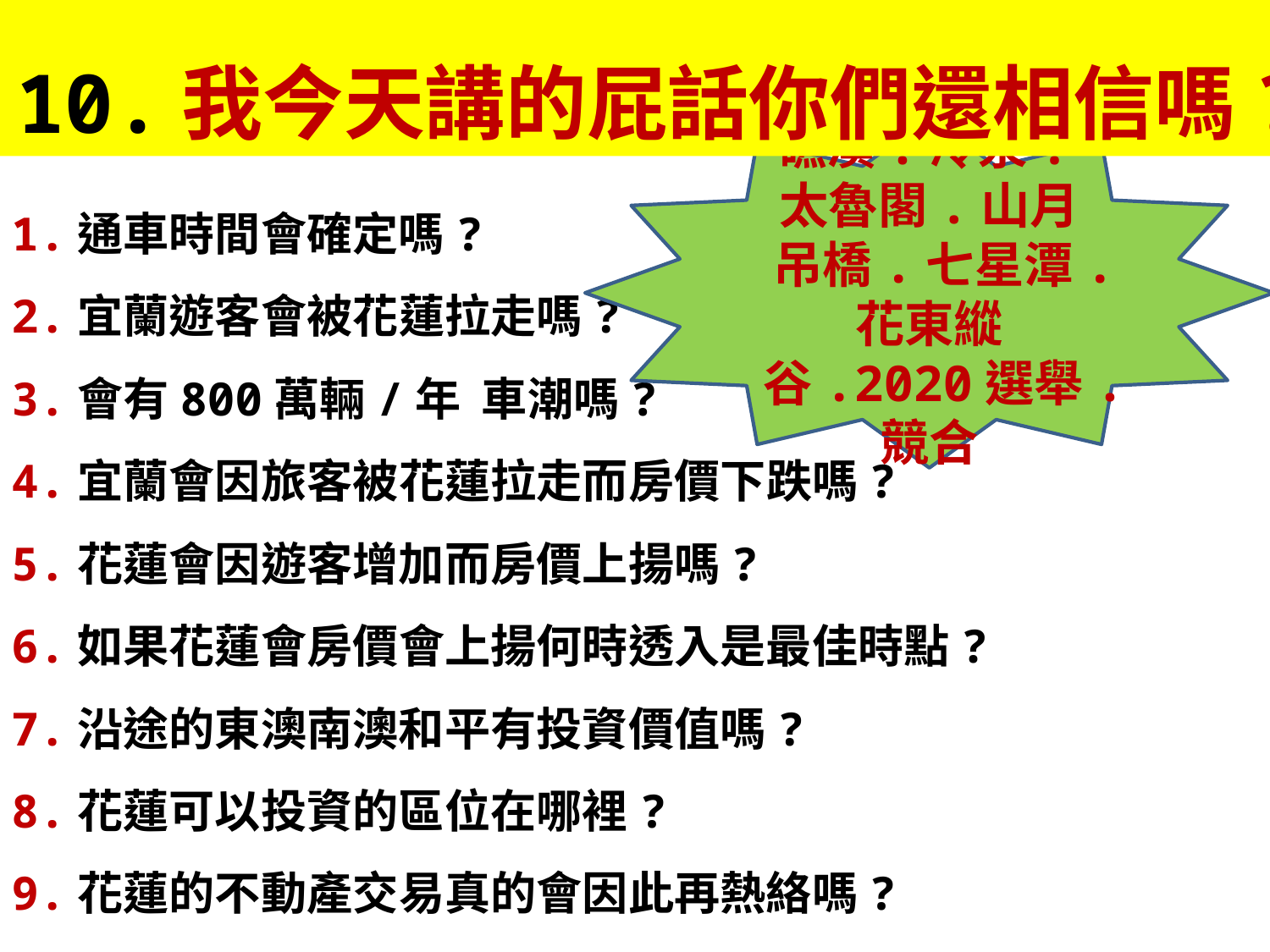

綜合分析

1.通車時間會確定嗎?
2.宜蘭遊客會被花蓮拉走嗎?
3.會有800萬輛/年  車潮嗎?
4.宜蘭會因旅客被花蓮拉走而房價下跌嗎?
5.花蓮會因遊客增加而房價上揚嗎?
6.如果花蓮會房價會上揚何時透入是最佳時點?
7.沿途的東澳南澳和平有投資價值嗎?
8.花蓮可以投資的區位在哪裡?
9.花蓮的不動產交易真的會因此再熱絡嗎?
10.我今天講的屁話你們還相信嗎?
礁溪.冷泉.太魯閣.山月吊橋.七星潭.花東縱谷.2020選舉.
競合